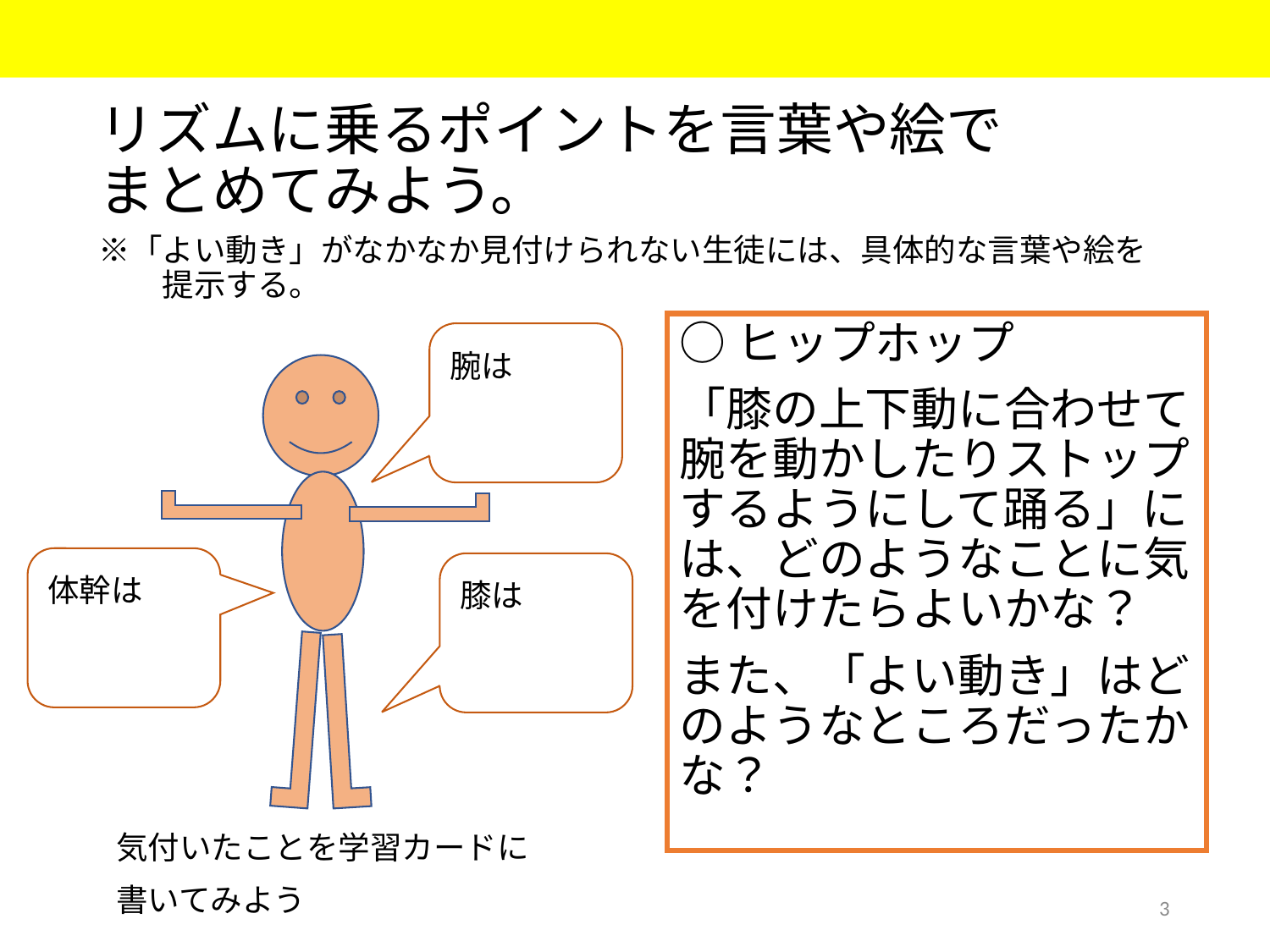

# リズムに乗るポイントを言葉や絵で まとめてみよう。 ※「よい動き」がなかなか見付けられない生徒には、具体的な言葉や絵を 　　提示する。

○ヒップホップ
「膝の上下動に合わせて腕を動かしたりストップするようにして踊る」には、どのようなことに気を付けたらよいかな？
また、「よい動き」はどのようなところだったかな？
腕は

体幹は

膝は

気付いたことを学習カードに
書いてみよう
3